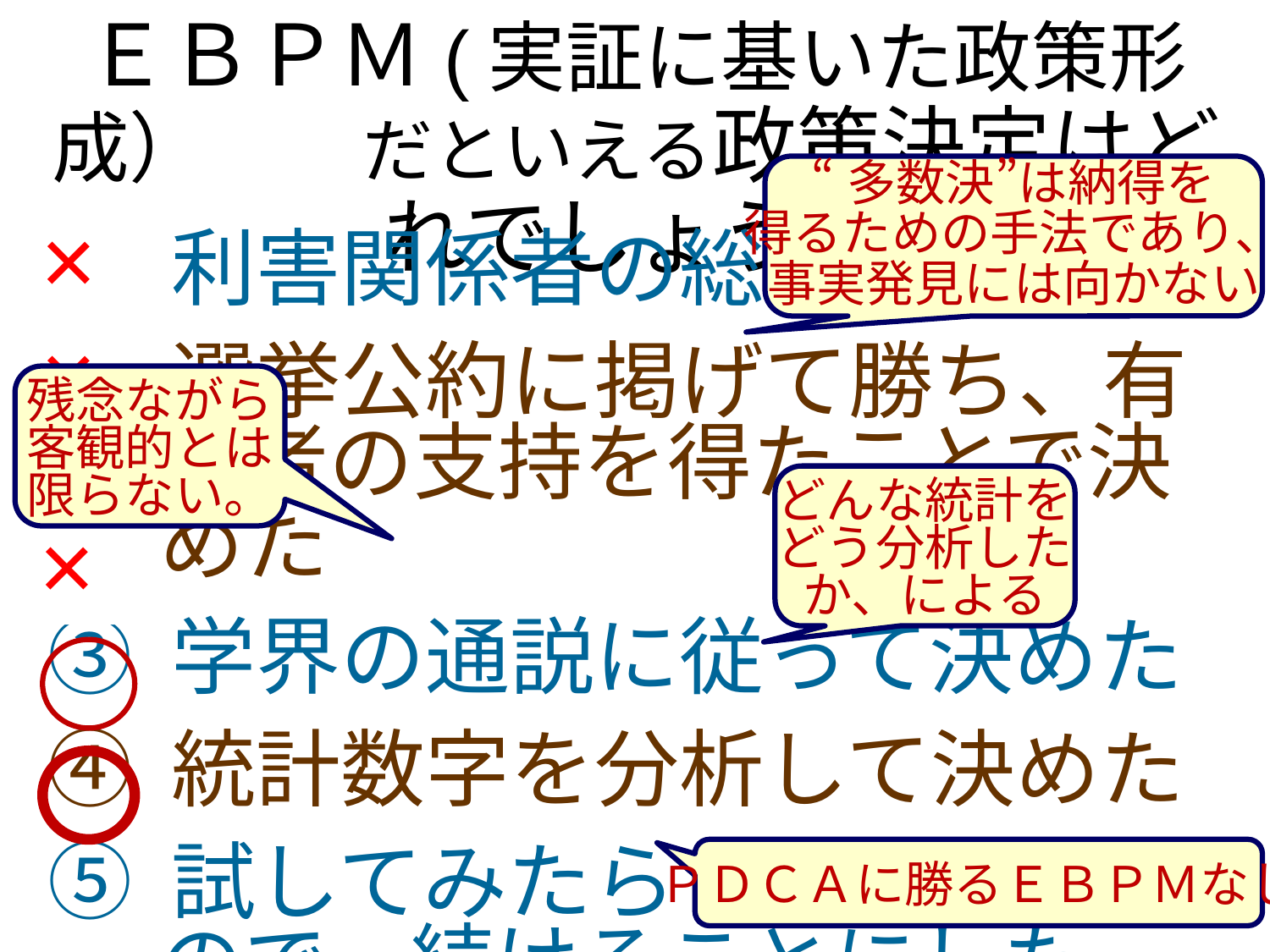

ＥＢＰＭ(実証に基いた政策形成）　　だといえる政策決定はどれでしょう？
“多数決”は納得を
得るための手法であり、
事実発見には向かない
×
① 利害関係者の総意で決めた
② 選挙公約に掲げて勝ち、有権者の支持を得たことで決めた
③ 学界の通説に従って決めた
④ 統計数字を分析して決めた
⑤ 試してみたらうまくいったので、続けることにした
×
残念ながら
客観的とは
限らない。
どんな統計を
どう分析した
か、による
×

ＰＤＣＡに勝るＥＢＰＭなし